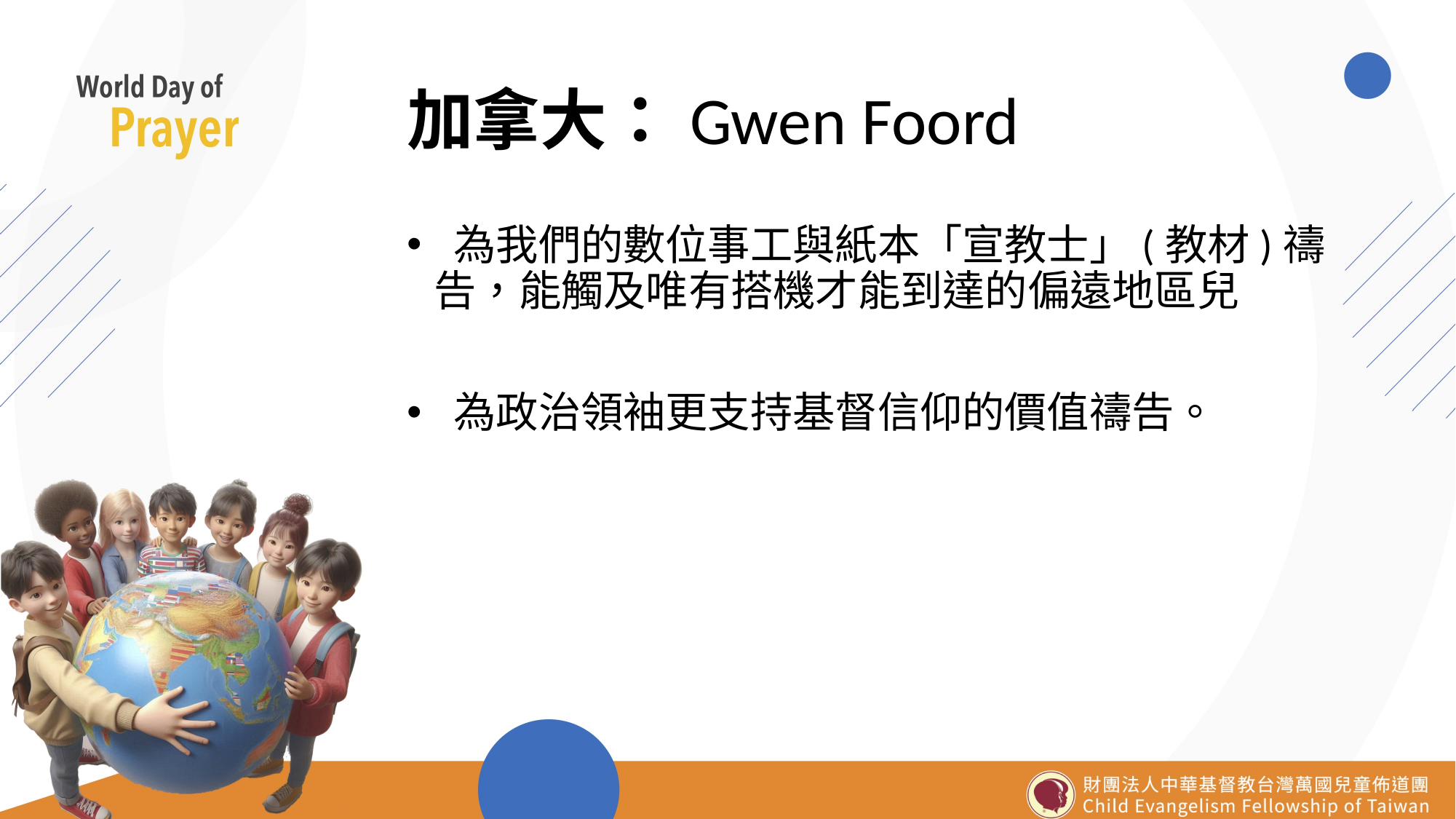

# 加拿大：Gwen Foord
 為我們的數位事工與紙本「宣教士」(教材)禱告，能觸及唯有搭機才能到達的偏遠地區兒

 為政治領袖更支持基督信仰的價值禱告。